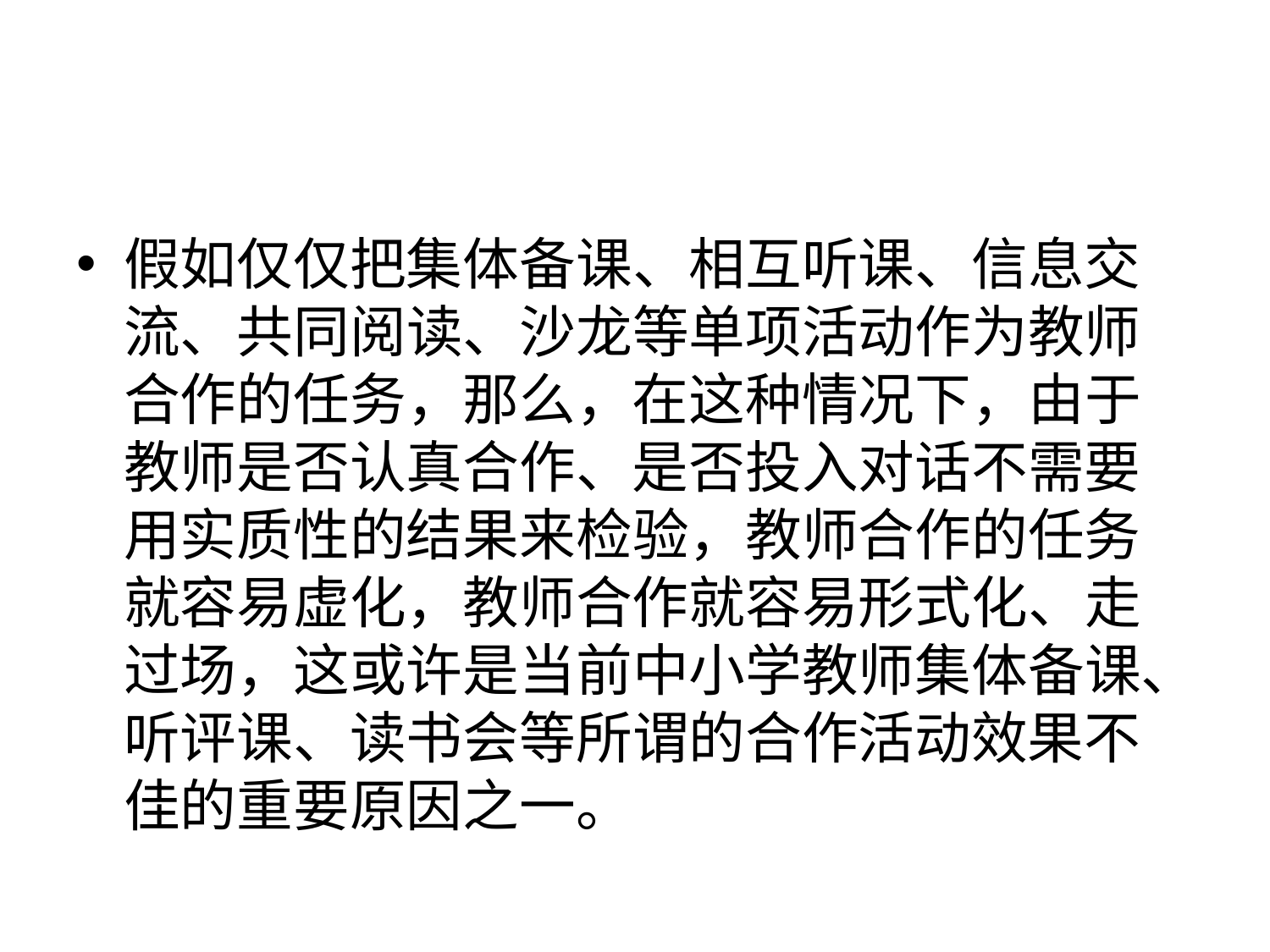

#
假如仅仅把集体备课、相互听课、信息交流、共同阅读、沙龙等单项活动作为教师合作的任务，那么，在这种情况下，由于教师是否认真合作、是否投入对话不需要用实质性的结果来检验，教师合作的任务就容易虚化，教师合作就容易形式化、走过场，这或许是当前中小学教师集体备课、听评课、读书会等所谓的合作活动效果不佳的重要原因之一。